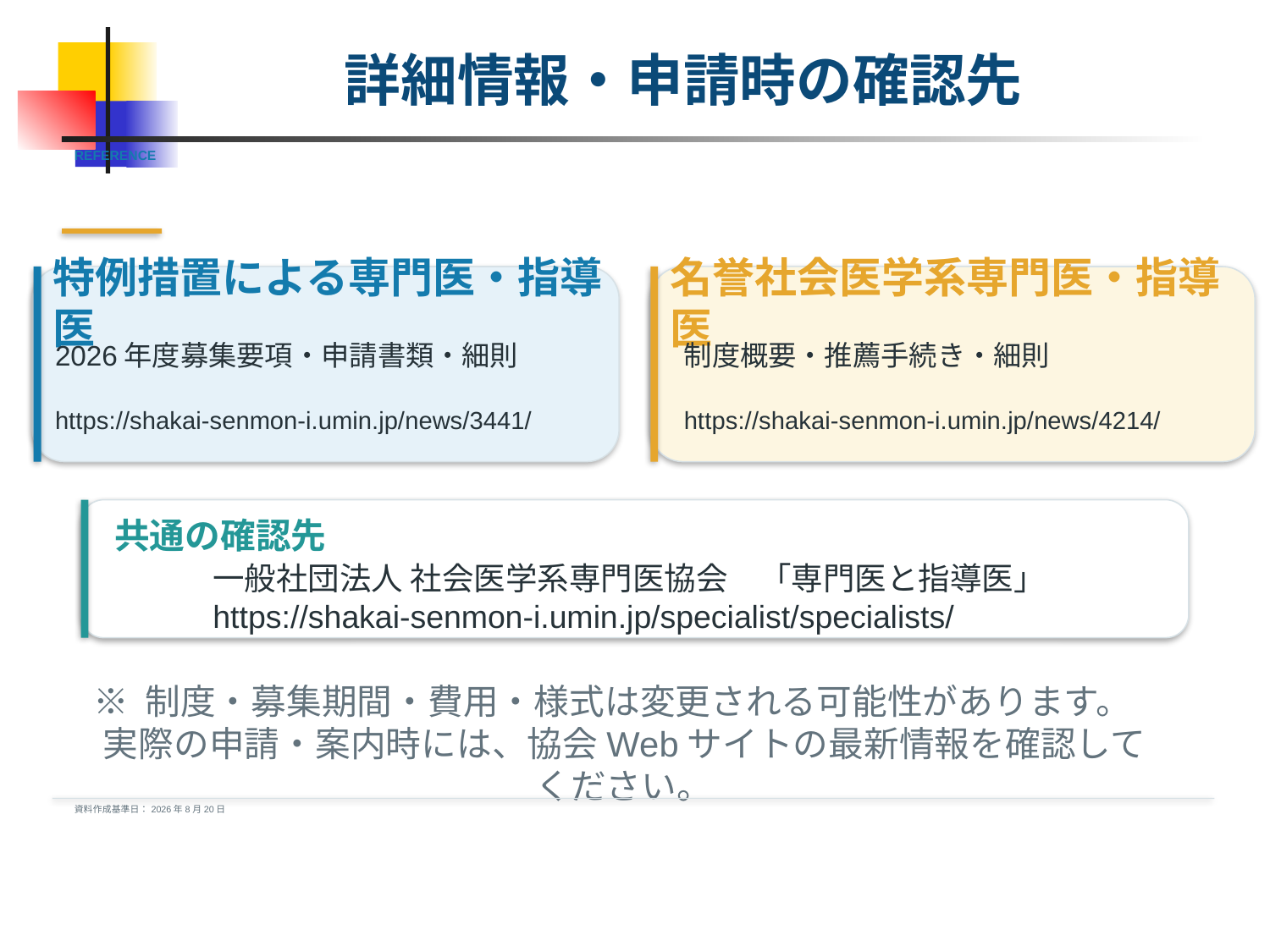

詳細情報・申請時の確認先
REFERENCE

特例措置による専門医・指導医
名誉社会医学系専門医・指導医
2026年度募集要項・申請書類・細則

https://shakai-senmon-i.umin.jp/news/3441/
制度概要・推薦手続き・細則

https://shakai-senmon-i.umin.jp/news/4214/

共通の確認先
一般社団法人 社会医学系専門医協会　「専門医と指導医」
https://shakai-senmon-i.umin.jp/specialist/specialists/
※ 制度・募集期間・費用・様式は変更される可能性があります。
実際の申請・案内時には、協会Webサイトの最新情報を確認してください。
資料作成基準日：2026年8月20日